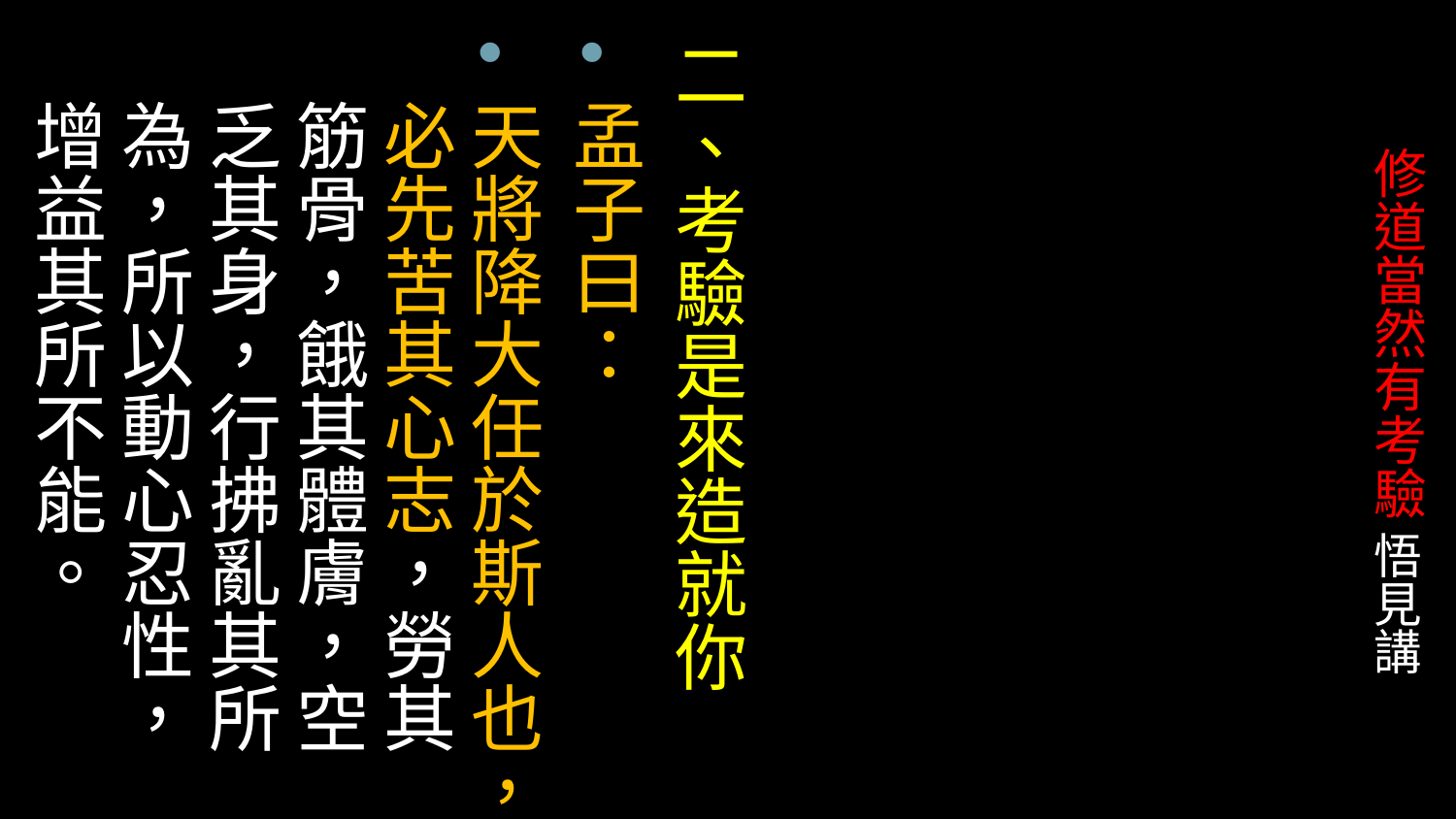

二、考驗是來造就你
孟子曰：
天將降大任於斯人也，必先苦其心志，勞其筋骨，餓其體膚，空乏其身，行拂亂其所為，所以動心忍性，增益其所不能。
# 修道當然有考驗 悟見講